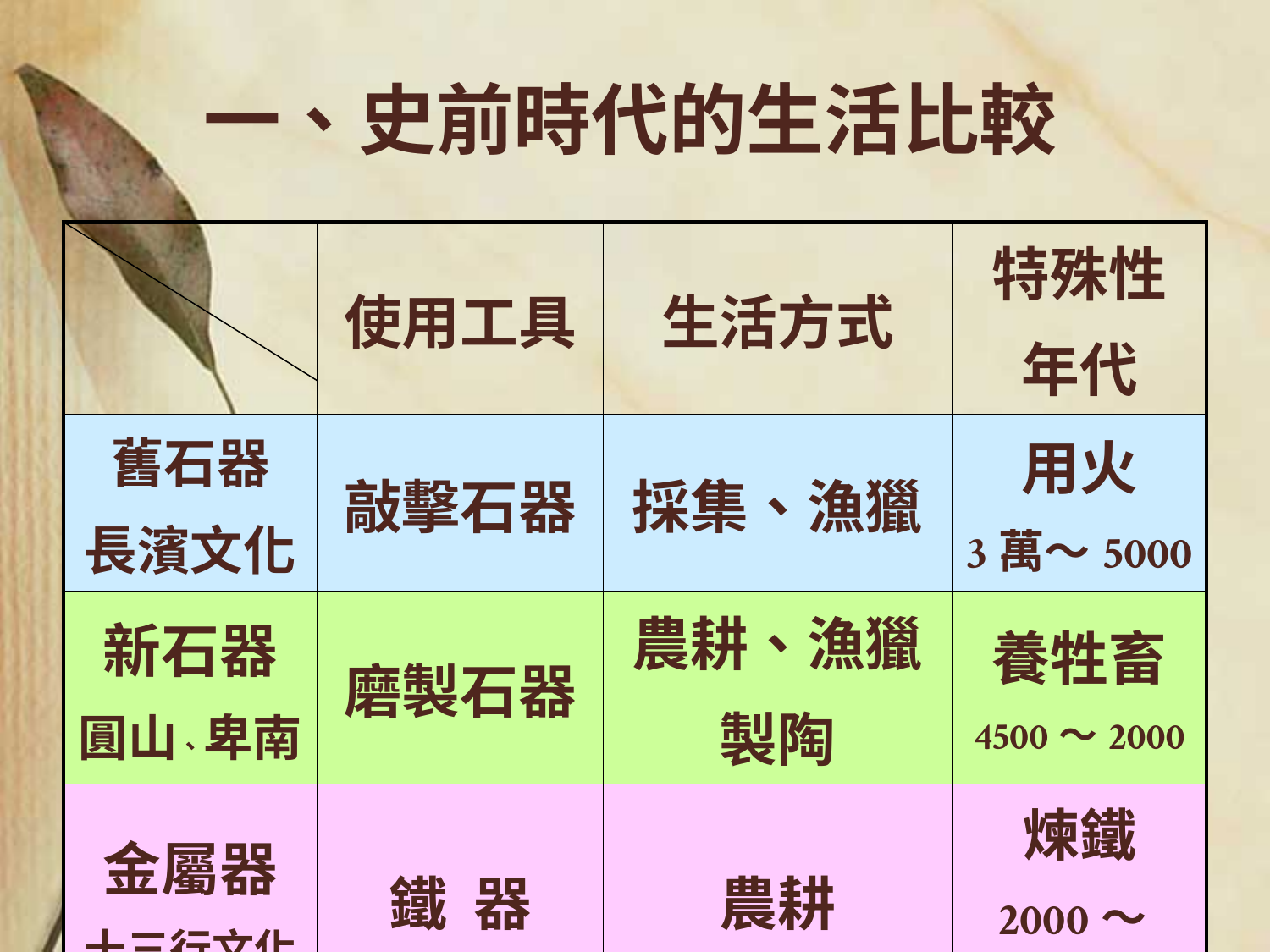

# 一、史前時代的生活比較
|  | 使用工具 | 生活方式 | 特殊性 年代 |
| --- | --- | --- | --- |
| 舊石器 長濱文化 | 敲擊石器 | 採集、漁獵 | 用火 3萬～5000 |
| 新石器 圓山、卑南 | 磨製石器 | 農耕、漁獵 製陶 | 養牲畜 4500～2000 |
| 金屬器 十三行文化 | 鐵 器 | 農耕 | 煉鐵 2000～400 |